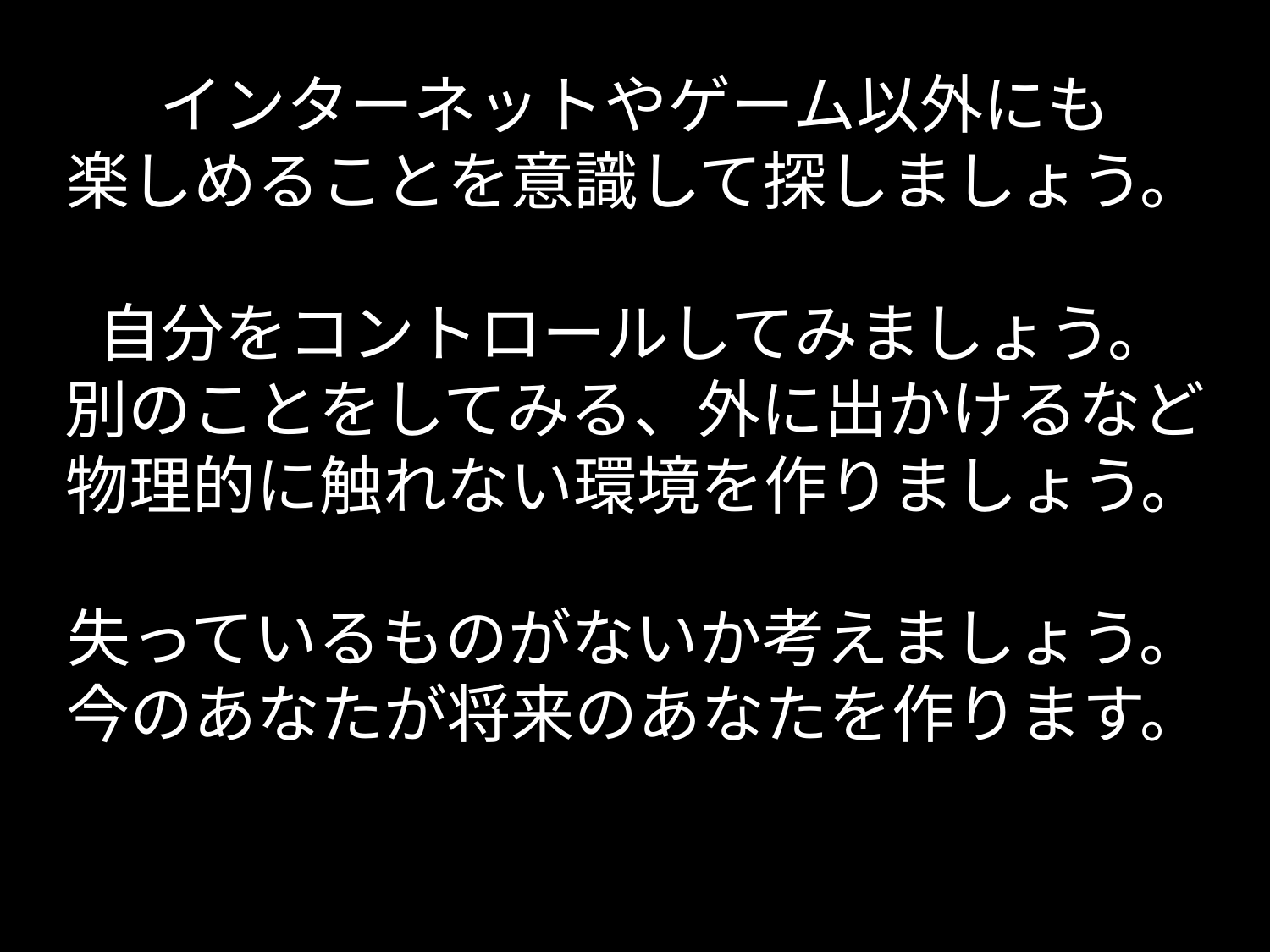

インターネットやゲーム以外にも
楽しめることを意識して探しましょう。

自分をコントロールしてみましょう。
別のことをしてみる、外に出かけるなど
物理的に触れない環境を作りましょう。

失っているものがないか考えましょう。
今のあなたが将来のあなたを作ります。